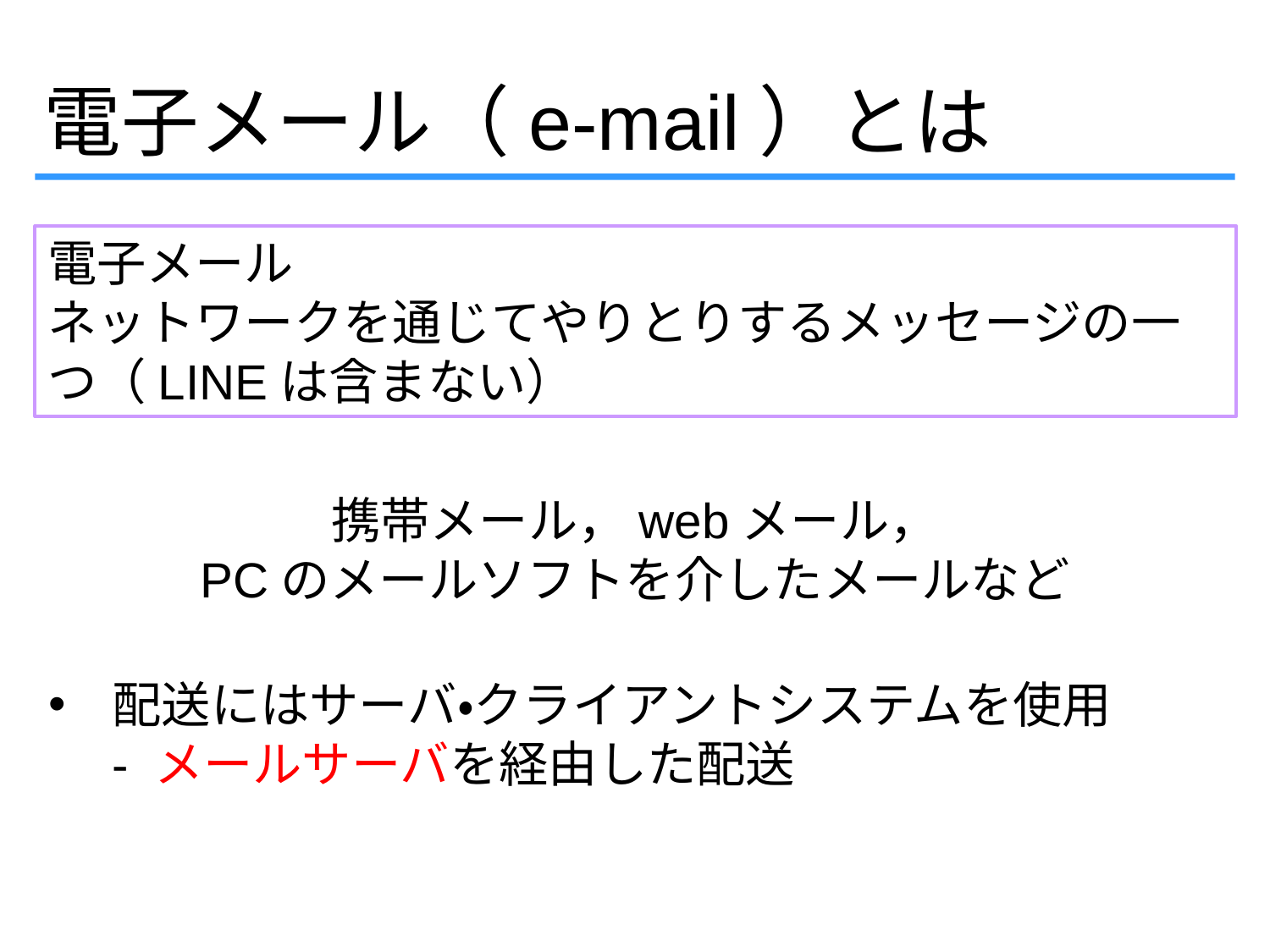

電子メール（e-mail）とは

電子メール
ネットワークを通じてやりとりするメッセージの一つ（LINEは含まない）
携帯メール，webメール，
PCのメールソフトを介したメールなど
配送にはサーバ・クライアントシステムを使用
- メールサーバを経由した配送